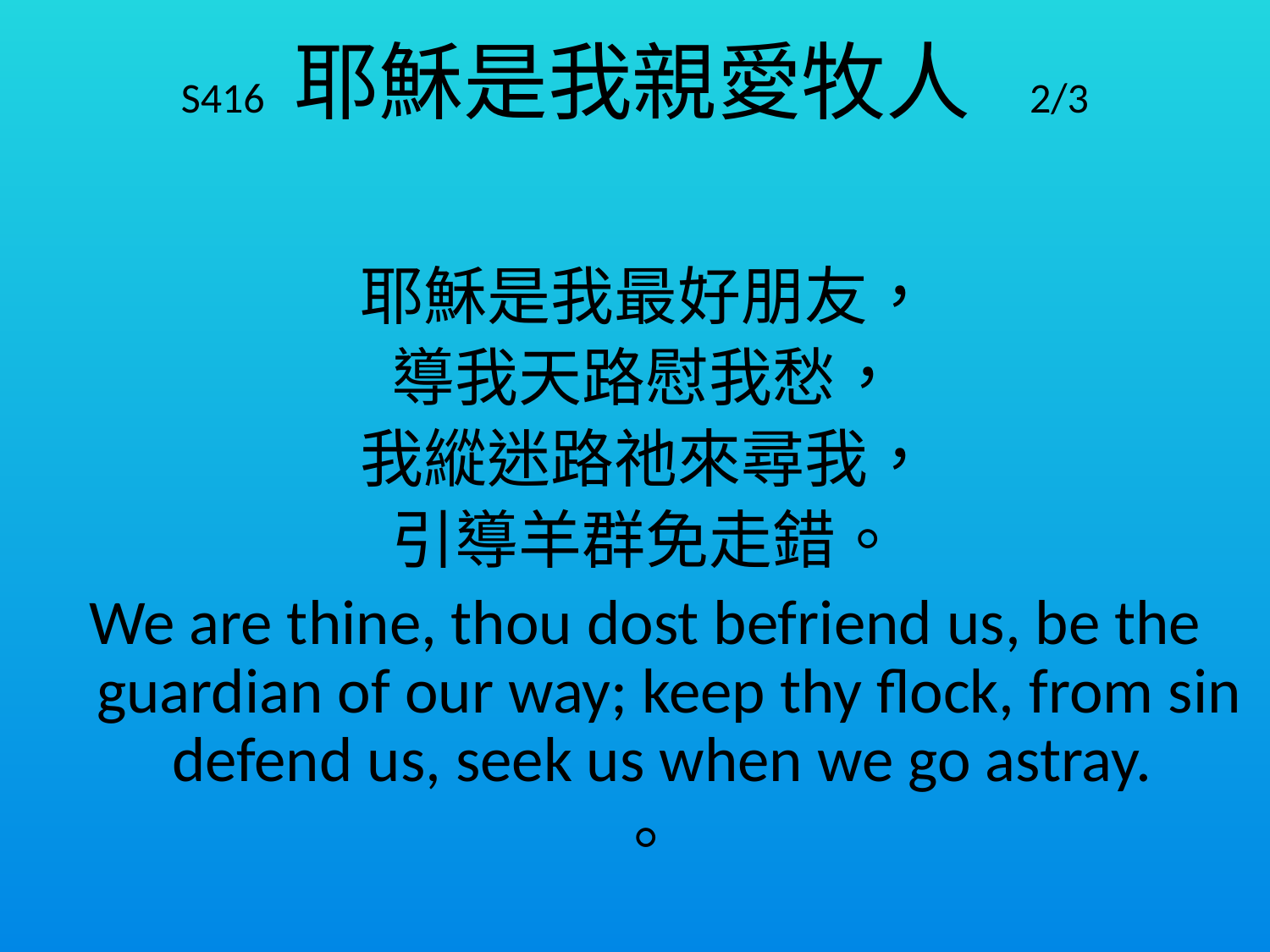

# S416   耶穌是我親愛牧人  2/3

耶穌是我最好朋友，
導我天路慰我愁，
我縱迷路祂來尋我，
引導羊群免走錯。
We are thine, thou dost befriend us, be the guardian of our way; keep thy flock, from sin defend us, seek us when we go astray.
。